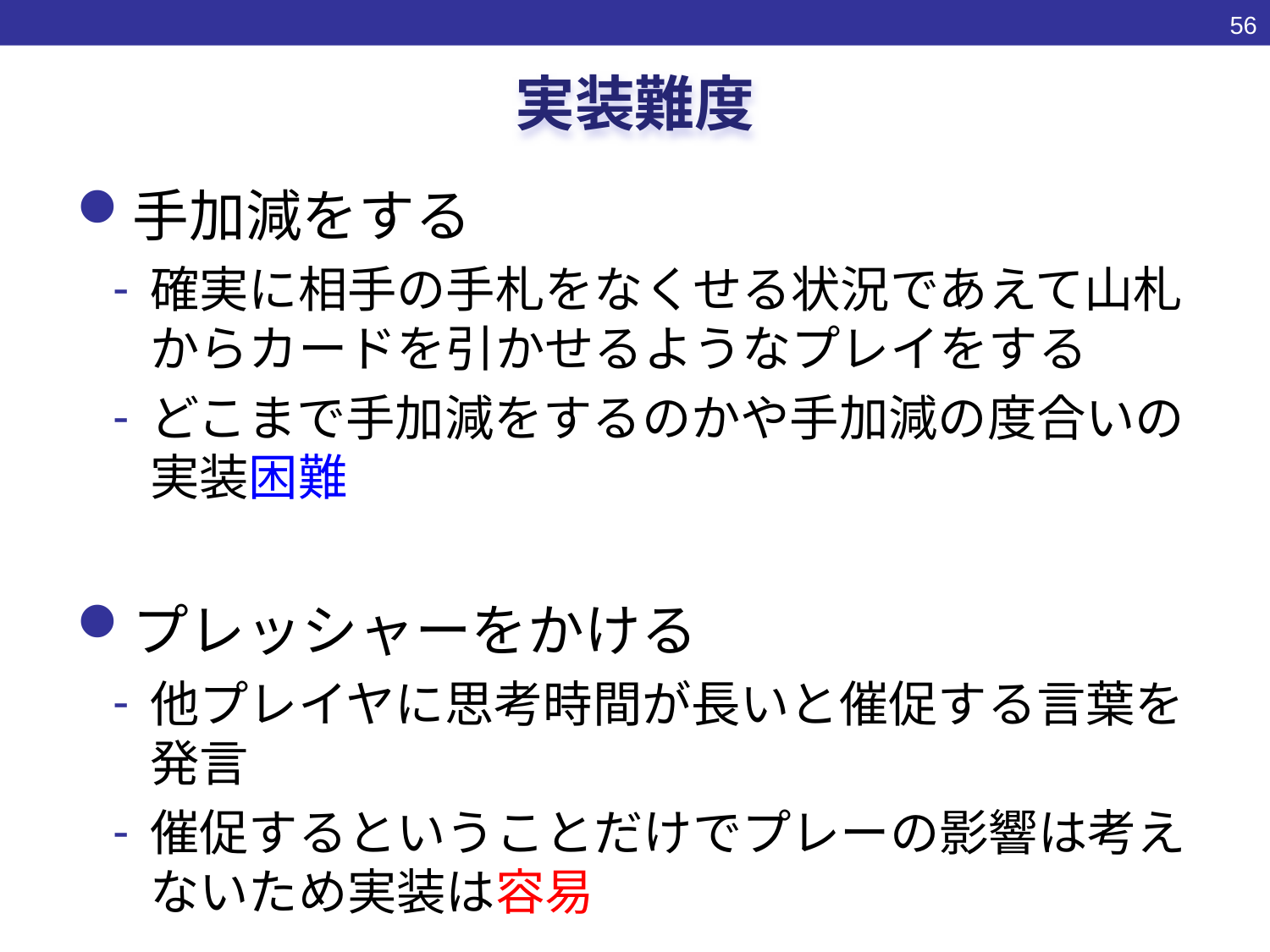

56
# 実装難度
手加減をする
確実に相手の手札をなくせる状況であえて山札からカードを引かせるようなプレイをする
どこまで手加減をするのかや手加減の度合いの実装困難

プレッシャーをかける
他プレイヤに思考時間が長いと催促する言葉を発言
催促するということだけでプレーの影響は考えないため実装は容易